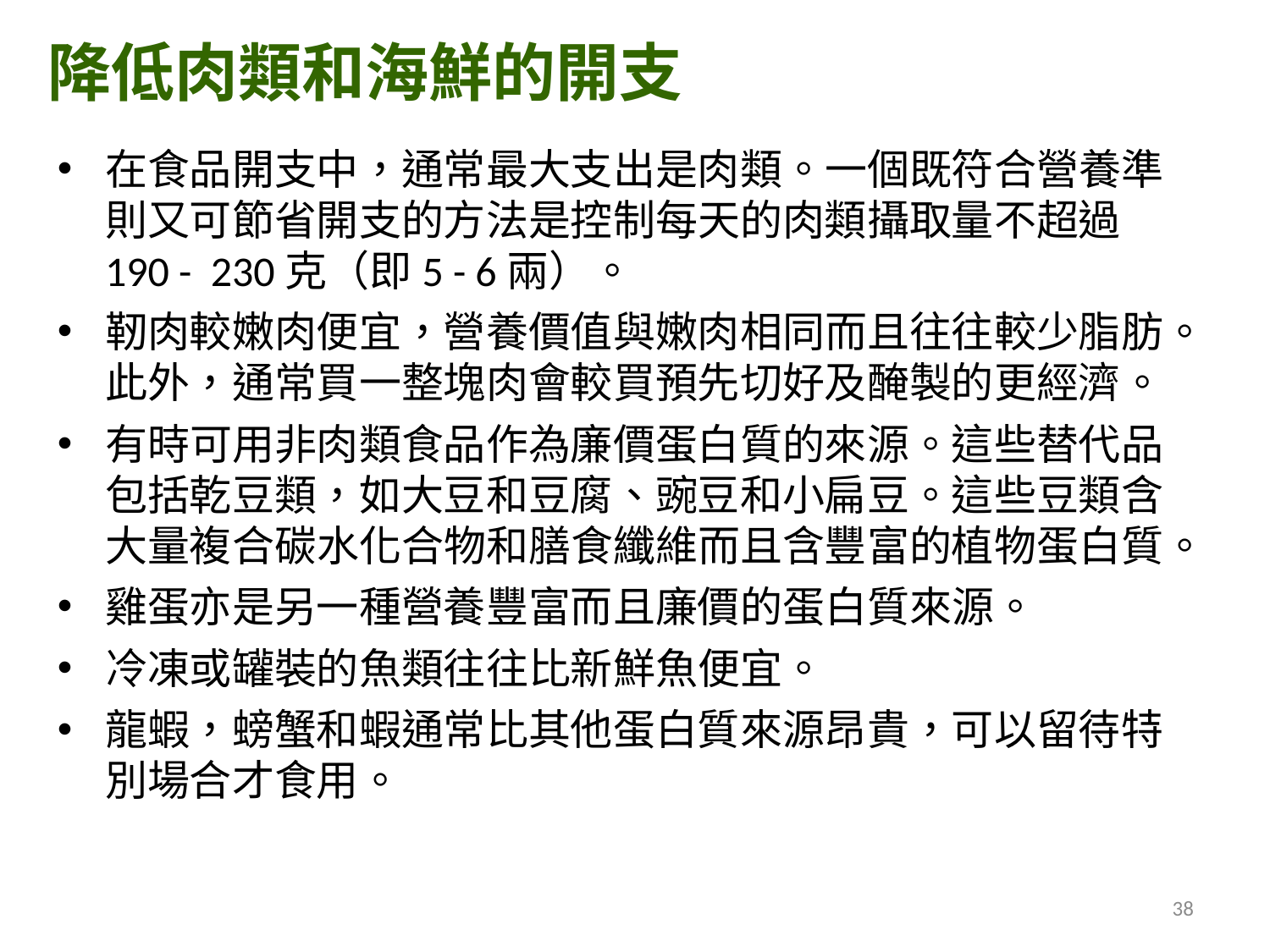

降低肉類和海鮮的開支
在食品開支中，通常最大支出是肉類。一個既符合營養準則又可節省開支的方法是控制每天的肉類攝取量不超過190 -  230克（即5 - 6兩）。
靭肉較嫩肉便宜，營養價值與嫩肉相同而且往往較少脂肪。此外，通常買一整塊肉會較買預先切好及醃製的更經濟。
有時可用非肉類食品作為廉價蛋白質的來源。這些替代品包括乾豆類，如大豆和豆腐、豌豆和小扁豆。這些豆類含大量複合碳水化合物和膳食纖維而且含豐富的植物蛋白質。
雞蛋亦是另一種營養豐富而且廉價的蛋白質來源。
冷凍或罐裝的魚類往往比新鮮魚便宜。
龍蝦，螃蟹和蝦通常比其他蛋白質來源昂貴，可以留待特別場合才食用。
38